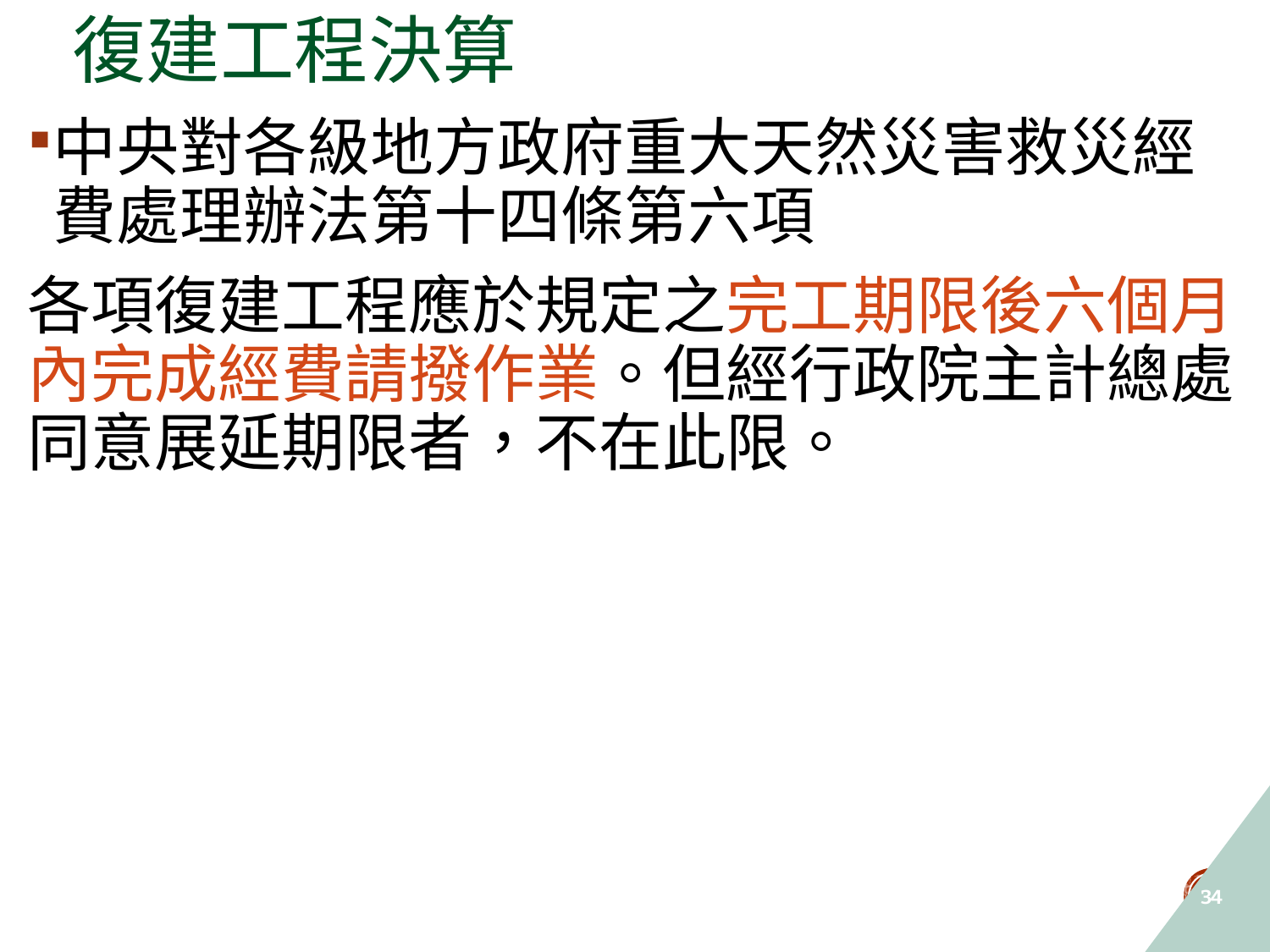

# 復建工程決算
中央對各級地方政府重大天然災害救災經費處理辦法第十四條第六項
各項復建工程應於規定之完工期限後六個月內完成經費請撥作業。但經行政院主計總處同意展延期限者，不在此限。

34